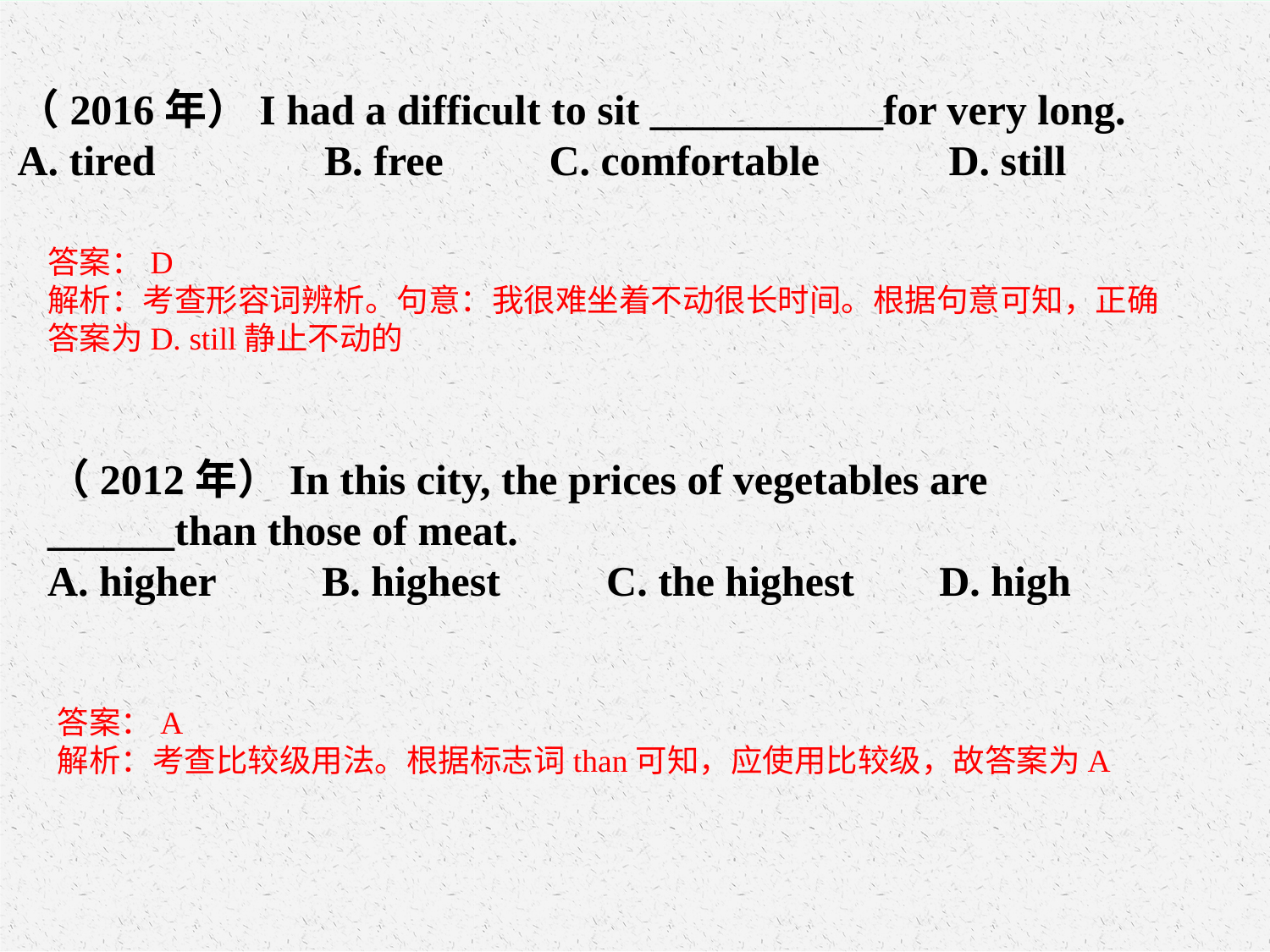

（2016年）I had a difficult to sit ___________for very long. A. tired	     B. free          C. comfortable	    D. still
答案：D解析：考查形容词辨析。句意：我很难坐着不动很长时间。根据句意可知，正确答案为D. still静止不动的
（2012年）In this city, the prices of vegetables are ______than those of meat. A. higher          B. highest          C. the highest        D. high
答案：A解析：考查比较级用法。根据标志词than可知，应使用比较级，故答案为A